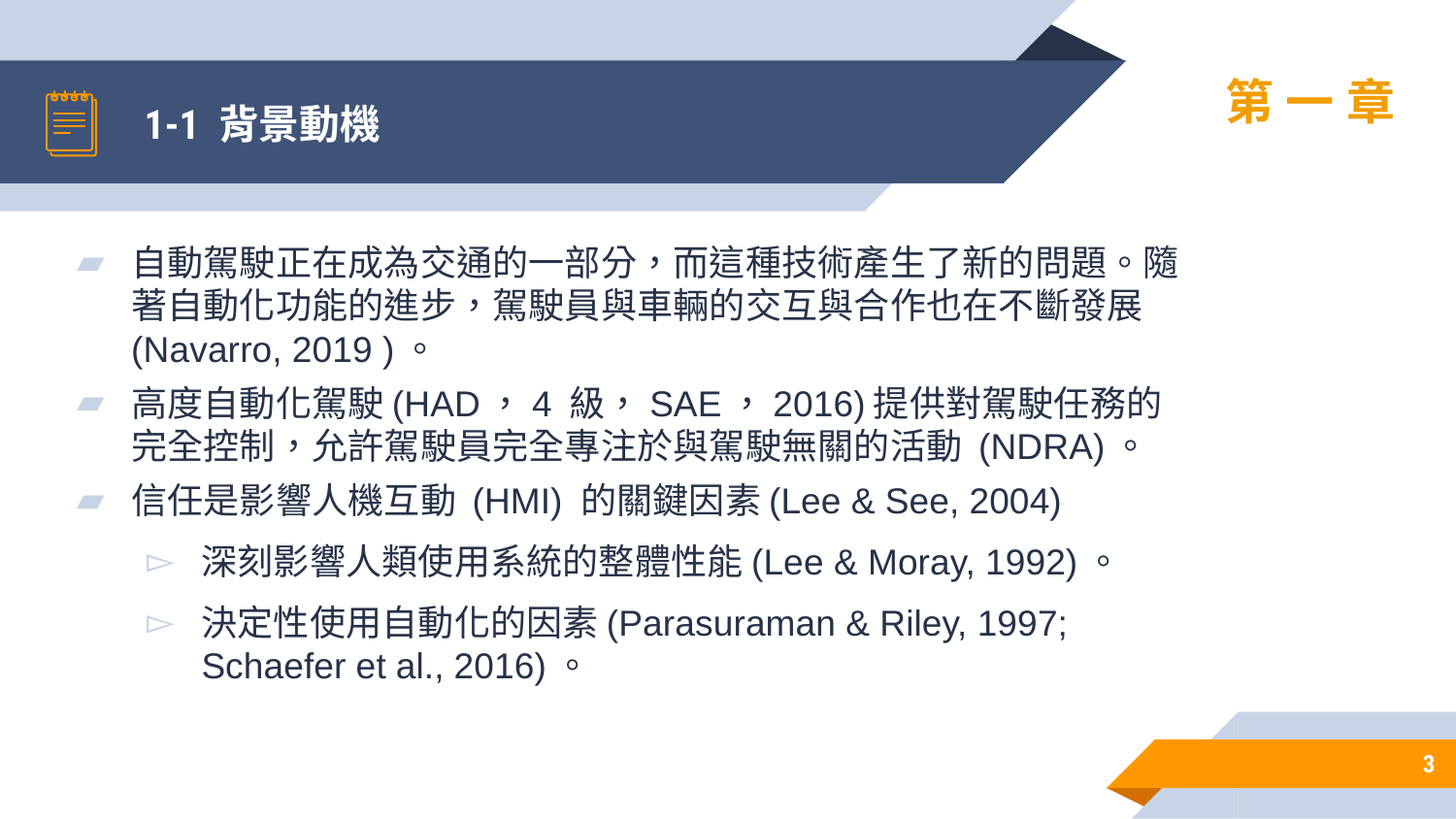

# 1-1 背景動機
第一章

自動駕駛正在成為交通的一部分，而這種技術產生了新的問題。隨著自動化功能的進步，駕駛員與車輛的交互與合作也在不斷發展(Navarro, 2019 )。
高度自動化駕駛(HAD，4 級，SAE，2016)提供對駕駛任務的完全控制，允許駕駛員完全專注於與駕駛無關的活動 (NDRA)。
信任是影響人機互動 (HMI) 的關鍵因素(Lee & See, 2004)
深刻影響人類使用系統的整體性能(Lee & Moray, 1992)。
決定性使用自動化的因素(Parasuraman & Riley, 1997; Schaefer et al., 2016)。
3